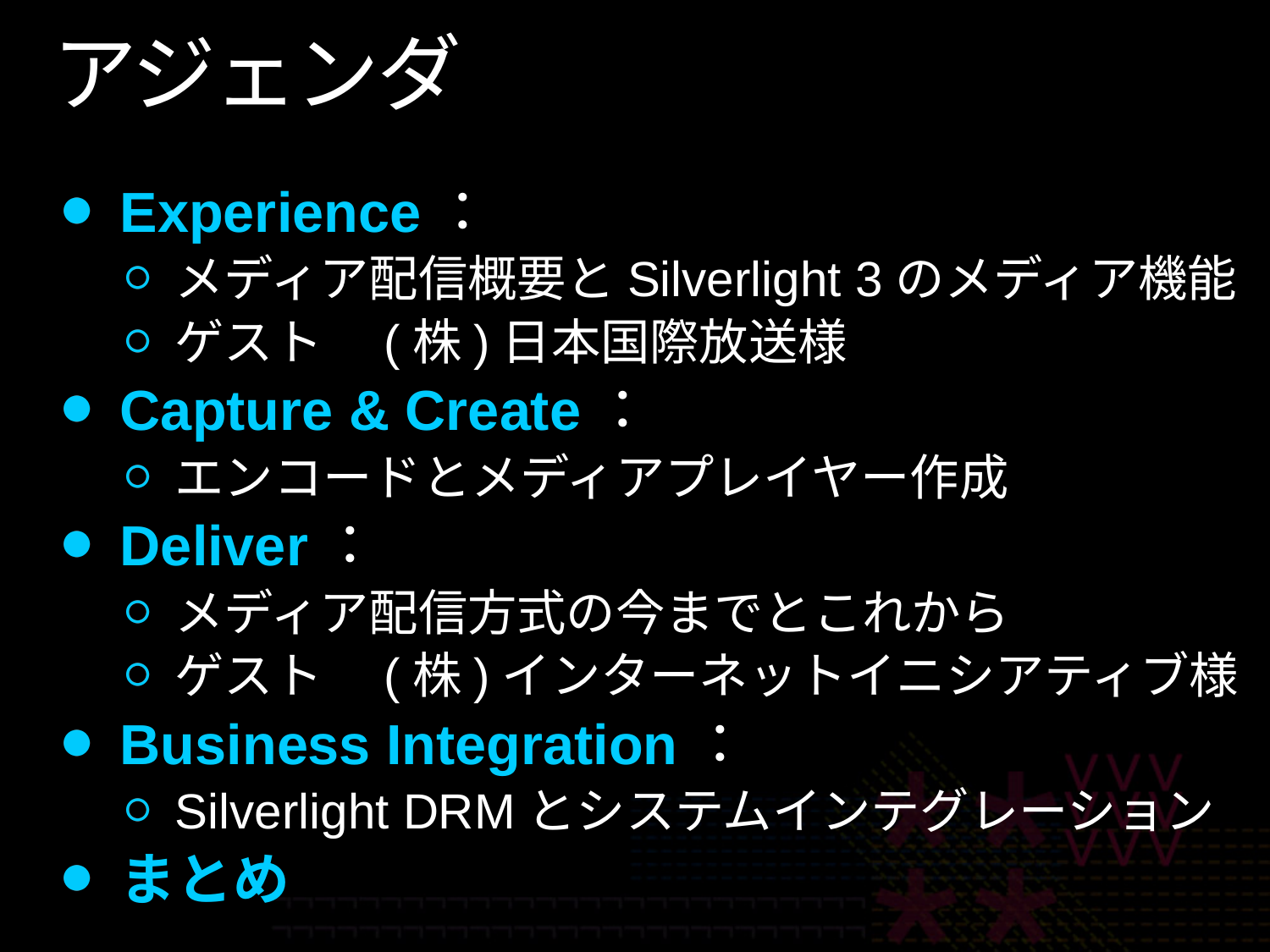

# アジェンダ
Experience：
メディア配信概要とSilverlight 3のメディア機能
ゲスト　(株)日本国際放送様
Capture & Create：
エンコードとメディアプレイヤー作成
Deliver：
メディア配信方式の今までとこれから
ゲスト　(株)インターネットイニシアティブ様
Business Integration：
Silverlight DRMとシステムインテグレーション
まとめ